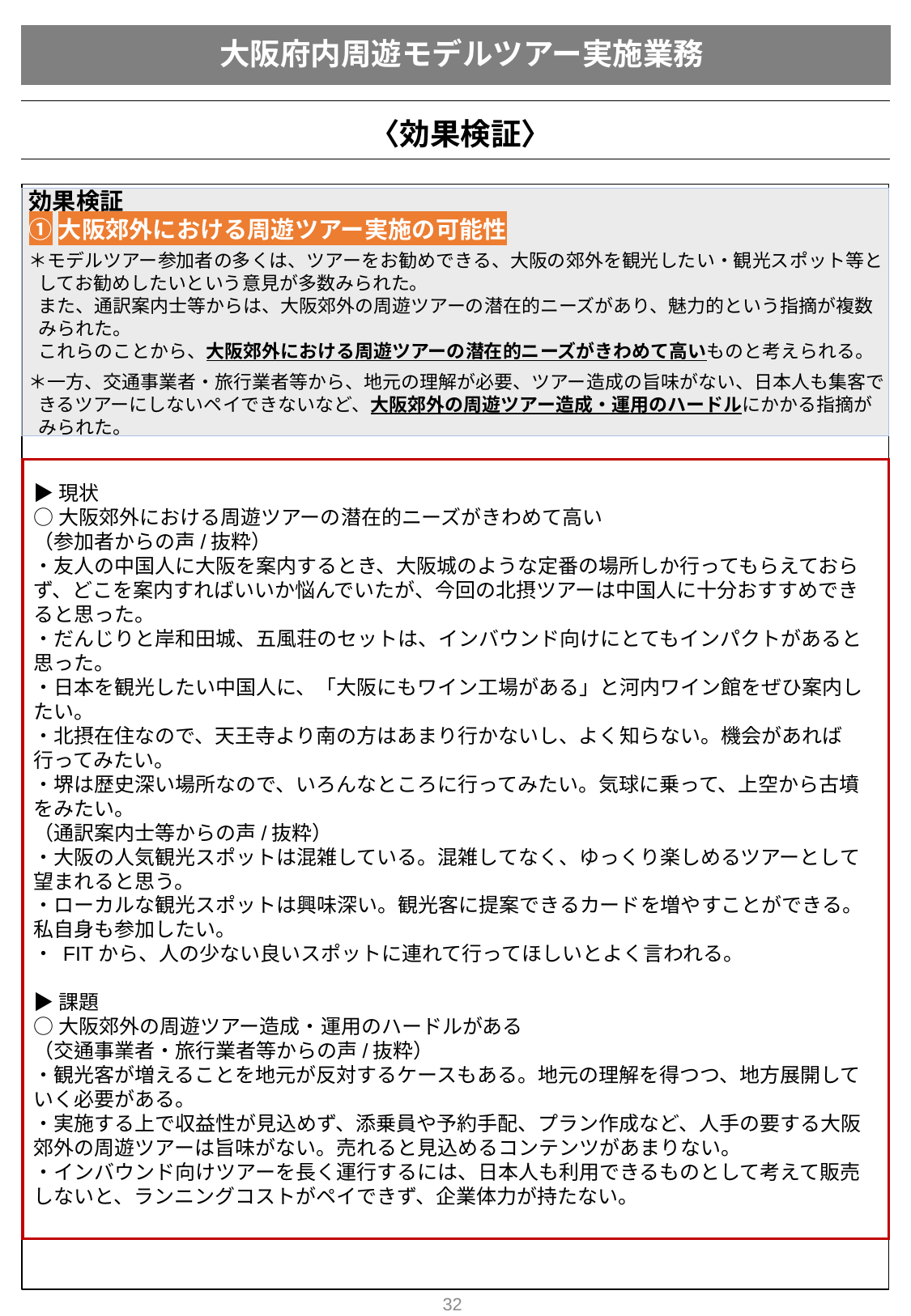

# 大阪府内周遊モデルツアー実施業務
〈効果検証〉

▶現状
○大阪郊外における周遊ツアーの潜在的ニーズがきわめて高い
（参加者からの声/抜粋）
・友人の中国人に大阪を案内するとき、大阪城のような定番の場所しか行ってもらえておらず、どこを案内すればいいか悩んでいたが、今回の北摂ツアーは中国人に十分おすすめできると思った。
・だんじりと岸和田城、五風荘のセットは、インバウンド向けにとてもインパクトがあると思った。
・日本を観光したい中国人に、「大阪にもワイン工場がある」と河内ワイン館をぜひ案内したい。
・北摂在住なので、天王寺より南の方はあまり行かないし、よく知らない。機会があれば行ってみたい。
・堺は歴史深い場所なので、いろんなところに行ってみたい。気球に乗って、上空から古墳をみたい。
（通訳案内士等からの声/抜粋）
・大阪の人気観光スポットは混雑している。混雑してなく、ゆっくり楽しめるツアーとして望まれると思う。
・ローカルな観光スポットは興味深い。観光客に提案できるカードを増やすことができる。私自身も参加したい。
・ FITから、人の少ない良いスポットに連れて行ってほしいとよく言われる。

▶課題
○大阪郊外の周遊ツアー造成・運用のハードルがある
（交通事業者・旅行業者等からの声/抜粋）
・観光客が増えることを地元が反対するケースもある。地元の理解を得つつ、地方展開していく必要がある。
・実施する上で収益性が見込めず、添乗員や予約手配、プラン作成など、人手の要する大阪郊外の周遊ツアーは旨味がない。売れると見込めるコンテンツがあまりない。
・インバウンド向けツアーを長く運行するには、日本人も利用できるものとして考えて販売しないと、ランニングコストがペイできず、企業体力が持たない。

効果検証
①大阪郊外における周遊ツアー実施の可能性
＊モデルツアー参加者の多くは、ツアーをお勧めできる、大阪の郊外を観光したい・観光スポット等としてお勧めしたいという意見が多数みられた。
また、通訳案内士等からは、大阪郊外の周遊ツアーの潜在的ニーズがあり、魅力的という指摘が複数みられた。
これらのことから、大阪郊外における周遊ツアーの潜在的ニーズがきわめて高いものと考えられる。
＊一方、交通事業者・旅行業者等から、地元の理解が必要、ツアー造成の旨味がない、日本人も集客できるツアーにしないペイできないなど、大阪郊外の周遊ツアー造成・運用のハードルにかかる指摘がみられた。

32